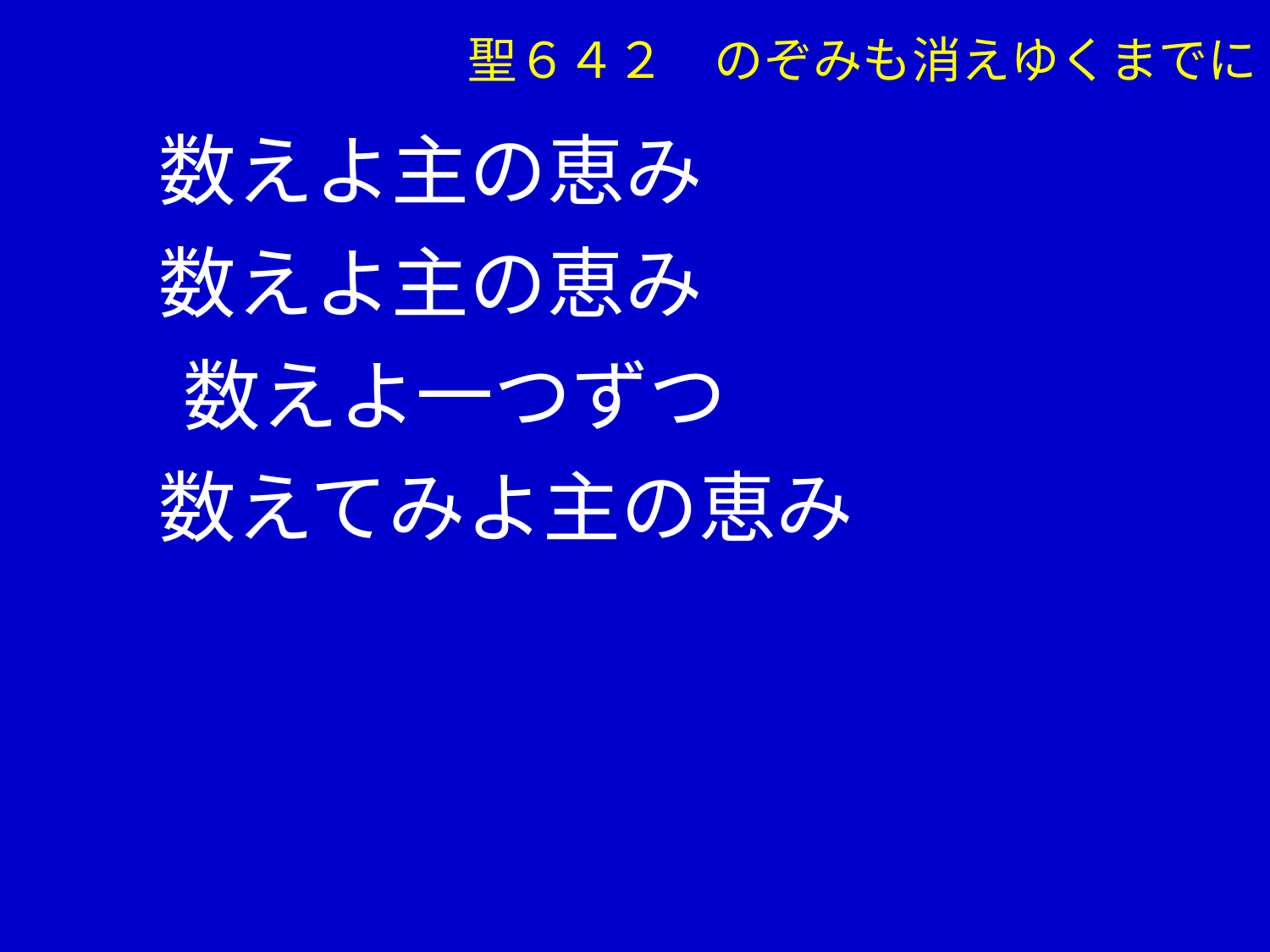

聖６４２　のぞみも消えゆくまでに
  数えよ主の恵み
  数えよ主の恵み
　数えよ一つずつ
  数えてみよ主の恵み